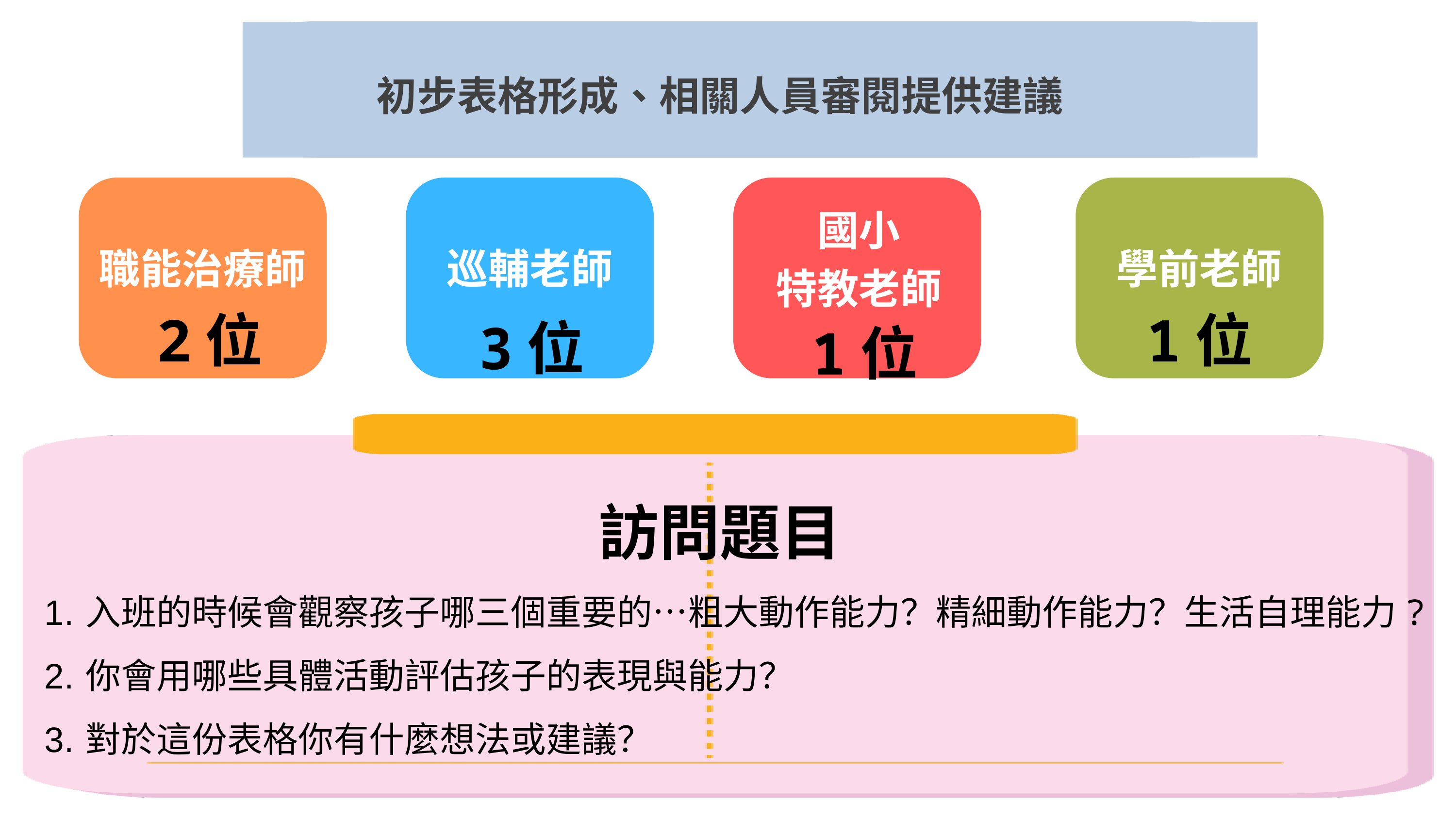

初步表格形成、相關人員審閱提供建議

國小
特教老師

職能治療師

巡輔老師

學前老師
2位
1位
3位
1位

訪問題目
入班的時候會觀察孩子哪三個重要的…粗大動作能力？精細動作能力？生活自理能力?
你會用哪些具體活動評估孩子的表現與能力？
對於這份表格你有什麼想法或建議？